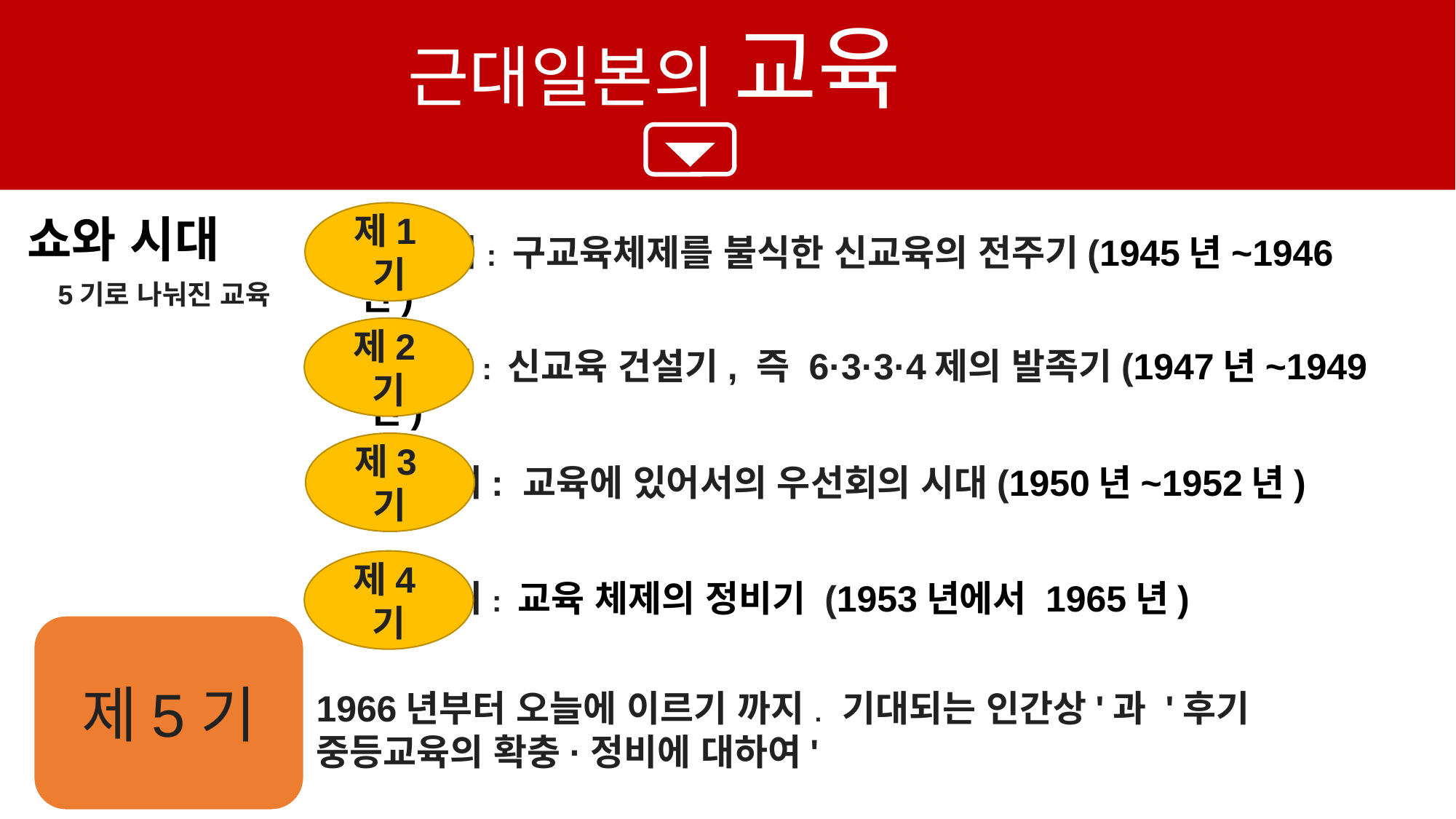

근대일본의 교육

제1기
쇼와 시대
 제1기: 구교육체제를 불식한 신교육의 전주기(1945년~1946년)
 5기로 나눠진 교육
제2기
제2기: 신교육 건설기, 즉 6·3·3·4제의 발족기(1947년~1949년)
제3기
 제3기: 교육에 있어서의 우선회의 시대(1950년~1952년)
제4기
 제4기: 교육 체제의 정비기 (1953년에서 1965년)
제5기
1966년부터 오늘에 이르기 까지. 기대되는 인간상'과 '후기 중등교육의 확충·정비에 대하여'